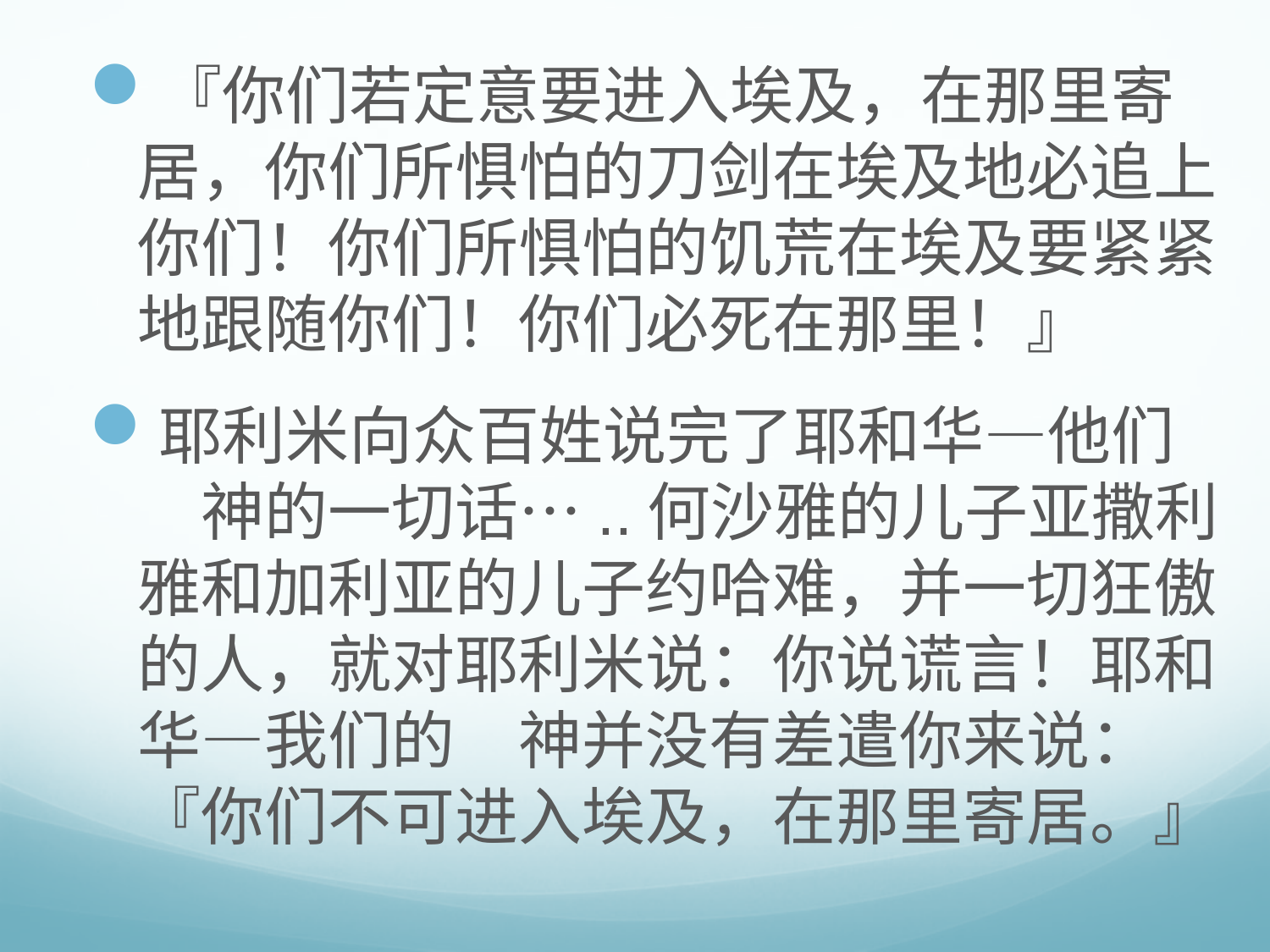

『你们若定意要进入埃及，在那里寄居，你们所惧怕的刀剑在埃及地必追上你们！你们所惧怕的饥荒在埃及要紧紧地跟随你们！你们必死在那里！』
耶利米向众百姓说完了耶和华―他们　神的一切话…..何沙雅的儿子亚撒利雅和加利亚的儿子约哈难，并一切狂傲的人，就对耶利米说：你说谎言！耶和华―我们的　神并没有差遣你来说：『你们不可进入埃及，在那里寄居。』